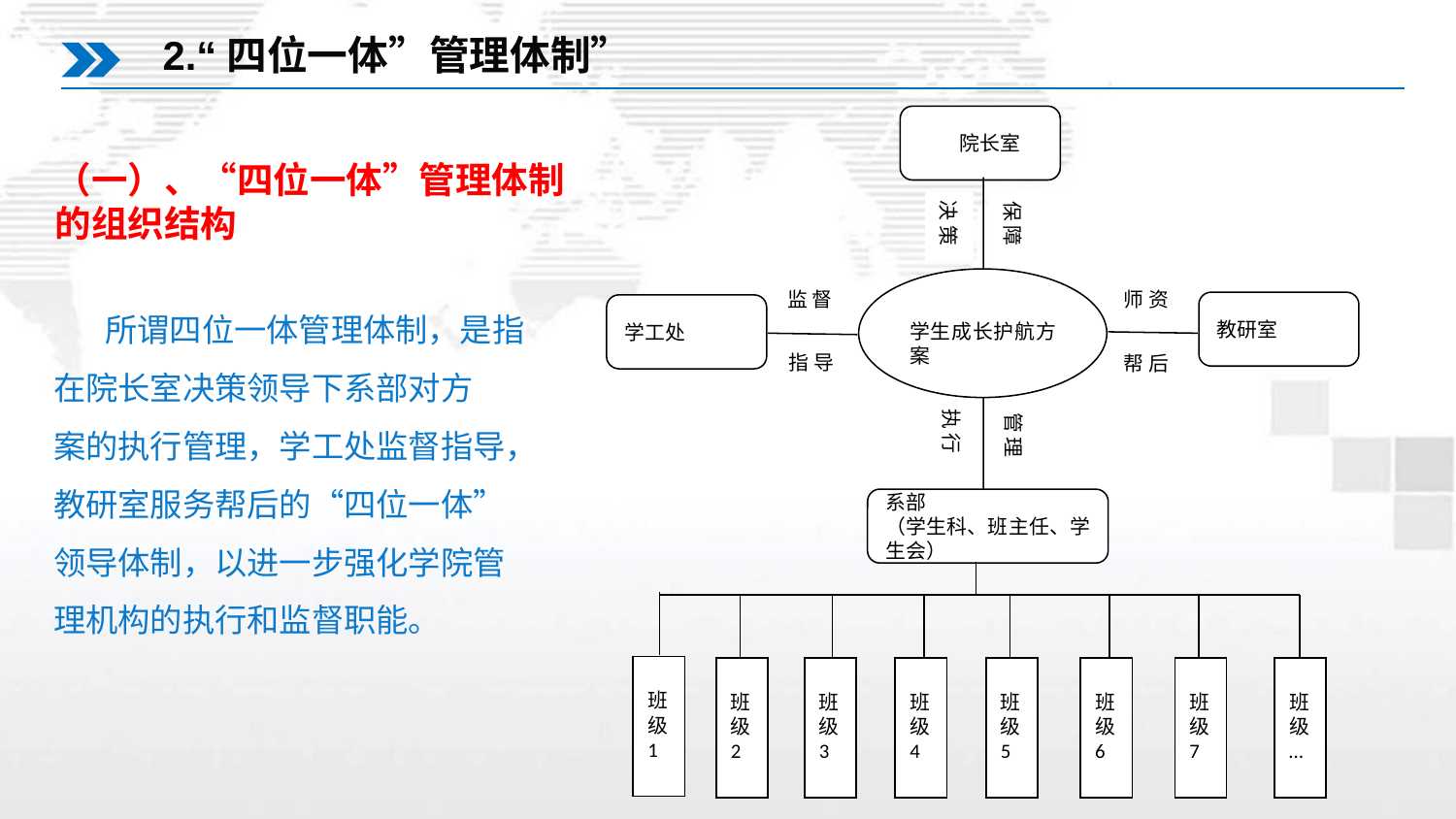

2.“四位一体”管理体制”

        院长室

学生成长护航方案
教研室
学工处
系部
（学生科、班主任、学生会）
决 策
保 障
监 督
师 资
指 导
帮 后
执 行
管 理

班级
1

班级
2

班级
3

班级
4

班级
5

班级
6

班级
7

班级
…
（一）、“四位一体”管理体制
的组织结构
      所谓四位一体管理体制，是指
在院长室决策领导下系部对方
案的执行管理，学工处监督指导，
教研室服务帮后的“四位一体”
领导体制，以进一步强化学院管
理机构的执行和监督职能。